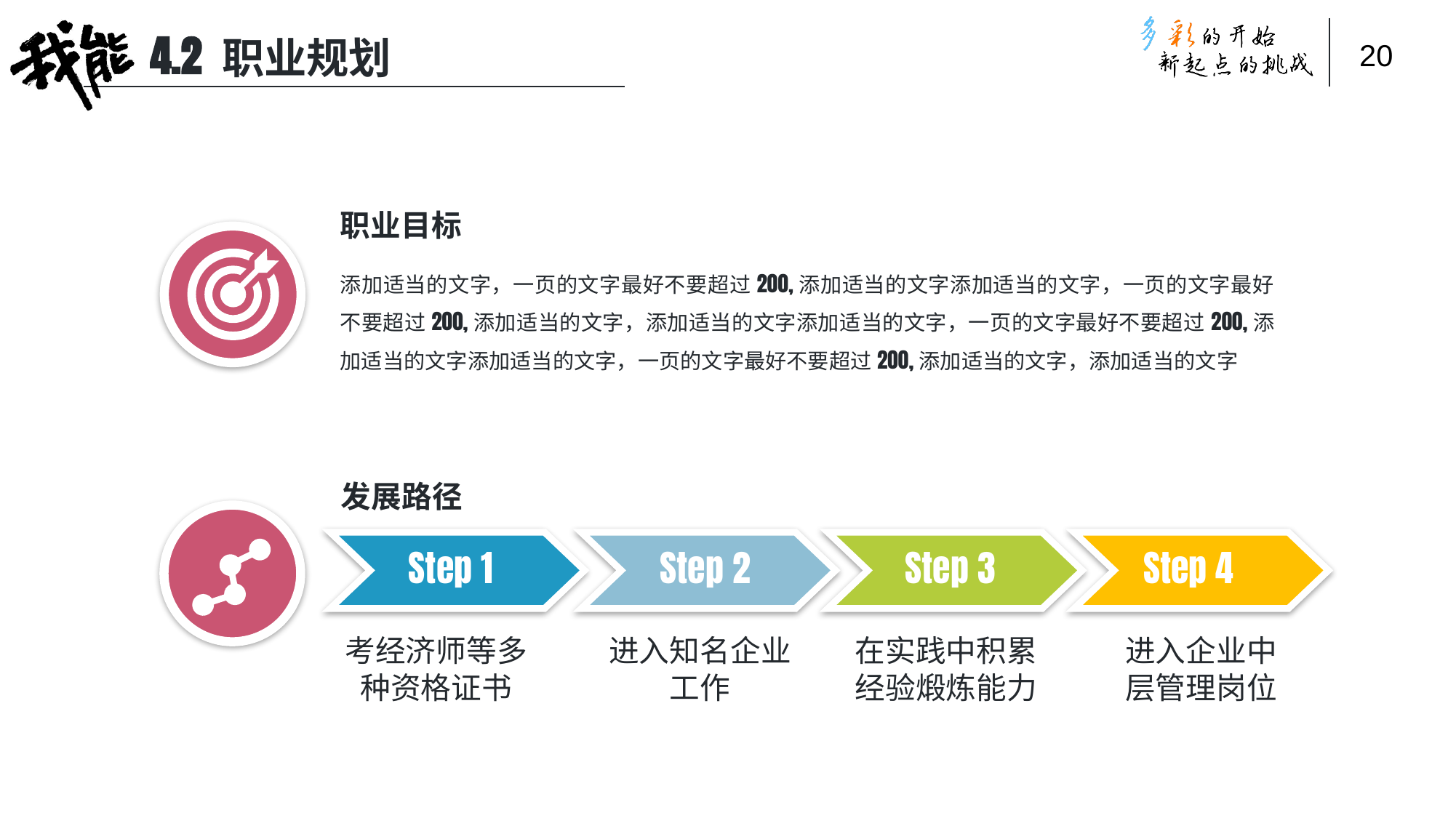

4.2 职业规划
职业目标

添加适当的文字，一页的文字最好不要超过200,添加适当的文字添加适当的文字，一页的文字最好不要超过200,添加适当的文字，添加适当的文字添加适当的文字，一页的文字最好不要超过200,添加适当的文字添加适当的文字，一页的文字最好不要超过200,添加适当的文字，添加适当的文字
发展路径

Step 1

Step 2

Step 3

Step 4
考经济师等多种资格证书
进入知名企业工作
在实践中积累经验煅炼能力
进入企业中层管理岗位